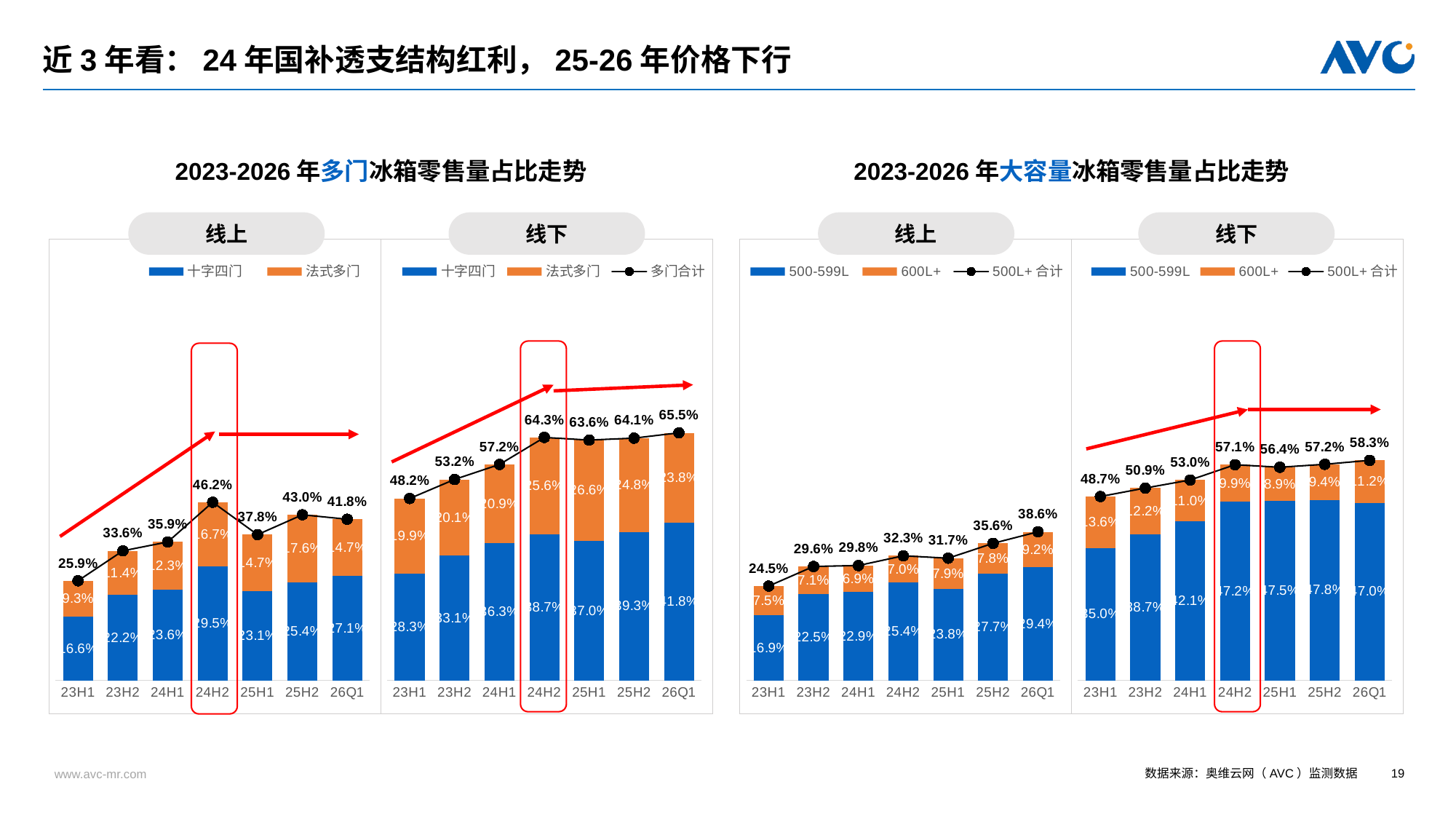

# 近3年看：24年国补透支结构红利，25-26年价格下行
2023-2026年多门冰箱零售量占比走势
2023-2026年大容量冰箱零售量占比走势
线上
线下
线上
线下

### Chart

| Category | 十字四门 | 法式多门 | 多门合计 |
|---|---|---|---|
| 23H1 | 0.1655 | 0.09300000000000001 | 0.2585 |
| 23H2 | 0.22210000000000002 | 0.1142 | 0.33630000000000004 |
| 24H1 | 0.2359 | 0.1233 | 0.3592 |
| 24H2 | 0.2955 | 0.1668 | 0.4623 |
| 25H1 | 0.2313 | 0.1469 | 0.3782 |
| 25H2 | 0.2535 | 0.1762 | 0.42969999999999997 |
| 26Q1 | 0.2708 | 0.1474 | 0.4182 |

### Chart

| Category | 十字四门 | 法式多门 | 多门合计 |
|---|---|---|---|
| 23H1 | 0.2826 | 0.1989 | 0.48150000000000004 |
| 23H2 | 0.3312 | 0.2007 | 0.5319 |
| 24H1 | 0.3626 | 0.209 | 0.5716 |
| 24H2 | 0.3867 | 0.2564 | 0.6431 |
| 25H1 | 0.3699 | 0.2663 | 0.6362 |
| 25H2 | 0.3929 | 0.2484 | 0.6413 |
| 26Q1 | 0.4177 | 0.2377 | 0.6554 |

### Chart

| Category | 500-599L | 600L+ | 500L+合计 |
|---|---|---|---|
| 23H1 | 0.16940000000000002 | 0.0754 | 0.24480000000000002 |
| 23H2 | 0.2248 | 0.0709 | 0.2957 |
| 24H1 | 0.2289 | 0.0692 | 0.2981 |
| 24H2 | 0.25370000000000004 | 0.0696 | 0.32330000000000003 |
| 25H1 | 0.2377 | 0.0794 | 0.3171 |
| 25H2 | 0.2774 | 0.0783 | 0.35569999999999996 |
| 26Q1 | 0.2939 | 0.0916 | 0.3855 |

### Chart

| Category | 500-599L | 600L+ | 500L+合计 |
|---|---|---|---|
| 23H1 | 0.3504 | 0.1363 | 0.4867 |
| 23H2 | 0.3871 | 0.122 | 0.5091 |
| 24H1 | 0.42090000000000005 | 0.10949999999999999 | 0.5304 |
| 24H2 | 0.47229999999999994 | 0.0987 | 0.571 |
| 25H1 | 0.47509999999999997 | 0.0891 | 0.5641999999999999 |
| 25H2 | 0.4777 | 0.0944 | 0.5721 |
| 26Q1 | 0.4703 | 0.11220000000000001 | 0.5825 |

数据来源：奥维云网（AVC）监测数据